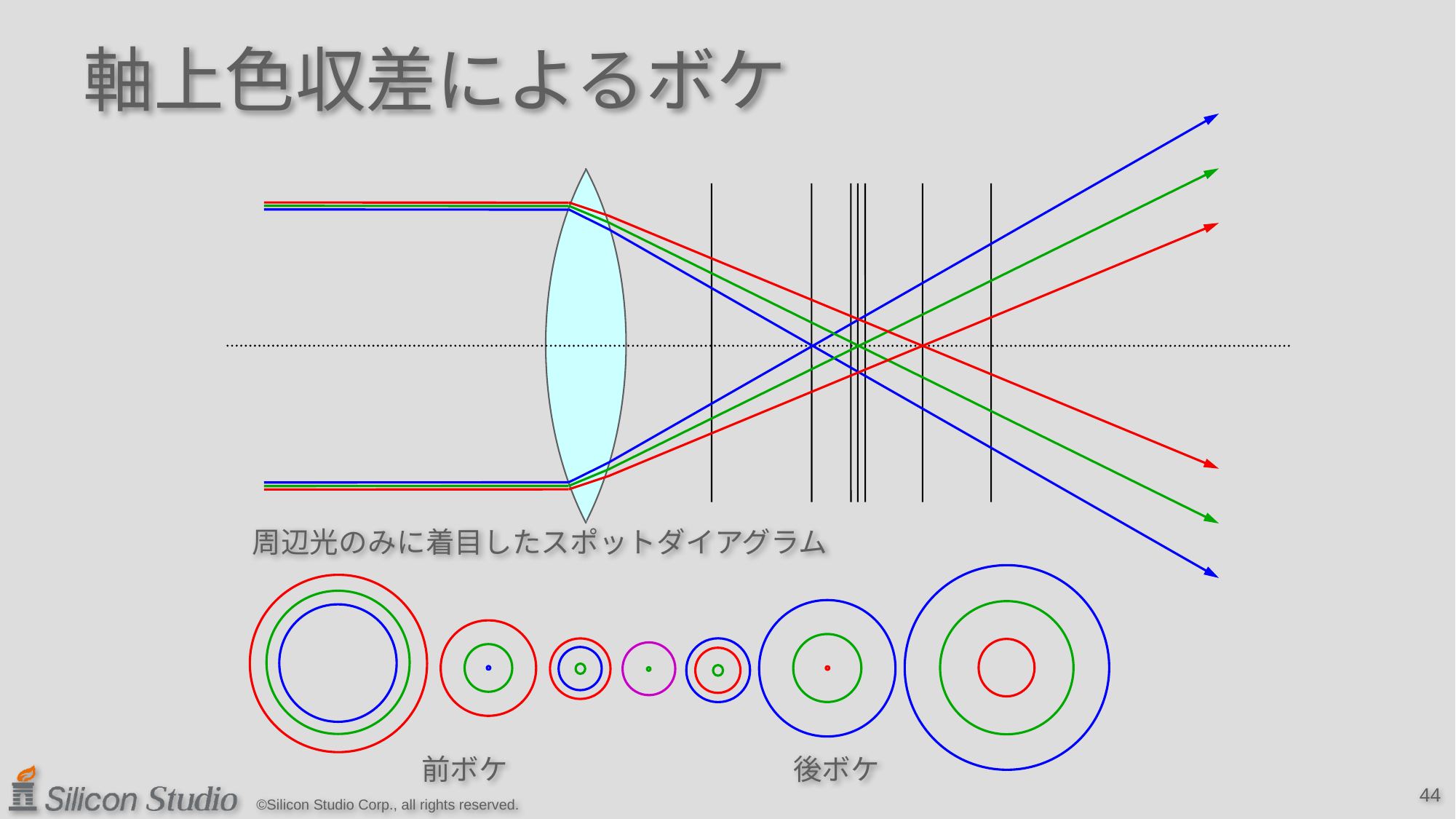

# 軸上色収差によるボケ

周辺光のみに着目したスポットダイアグラム

前ボケ
後ボケ